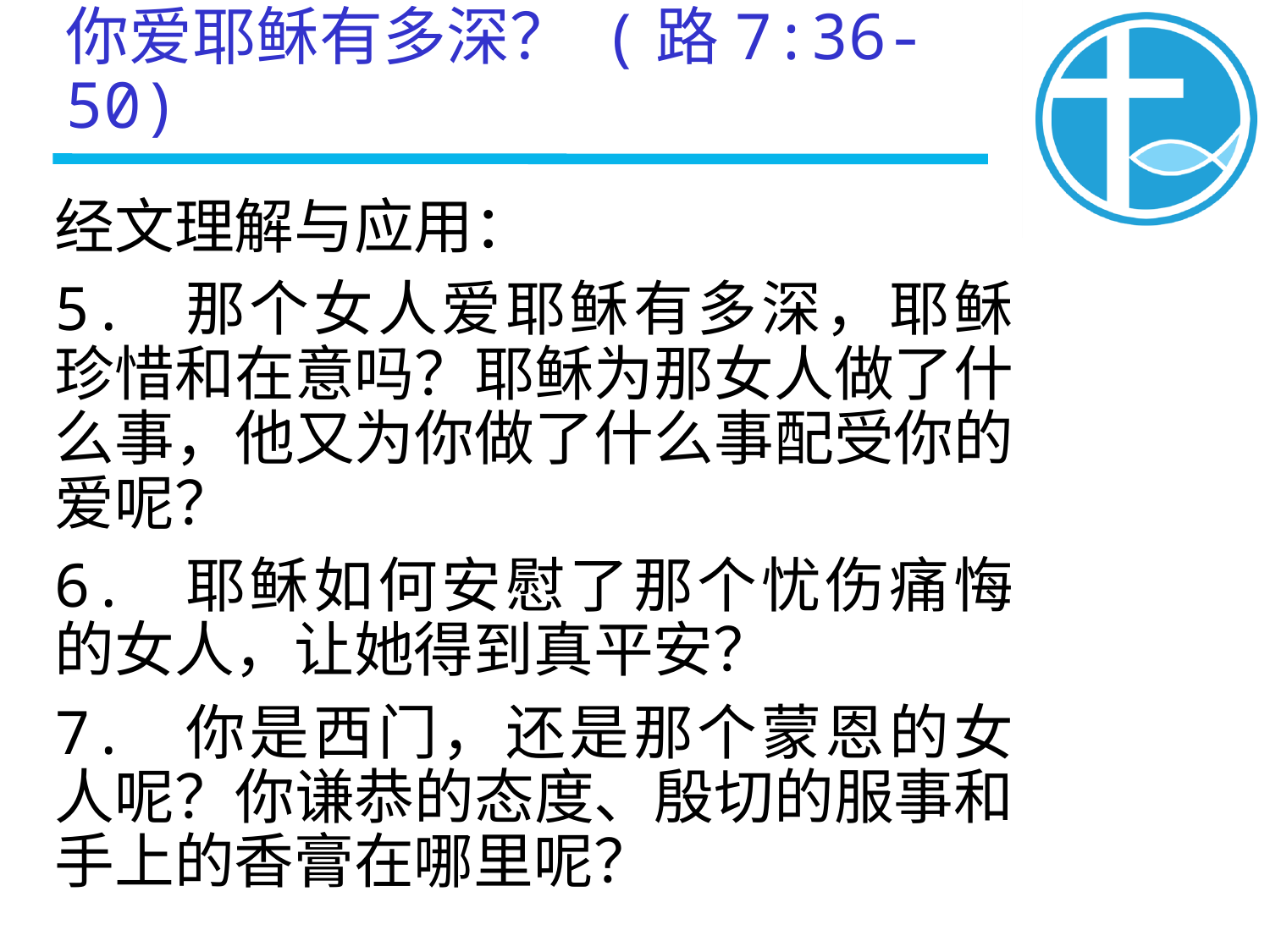

你爱耶稣有多深？ (路7:36-50)
经文理解与应用：
5. 那个女人爱耶稣有多深，耶稣珍惜和在意吗？耶稣为那女人做了什么事，他又为你做了什么事配受你的爱呢？
6. 耶稣如何安慰了那个忧伤痛悔的女人，让她得到真平安？
7. 你是西门，还是那个蒙恩的女人呢？你谦恭的态度、殷切的服事和手上的香膏在哪里呢？